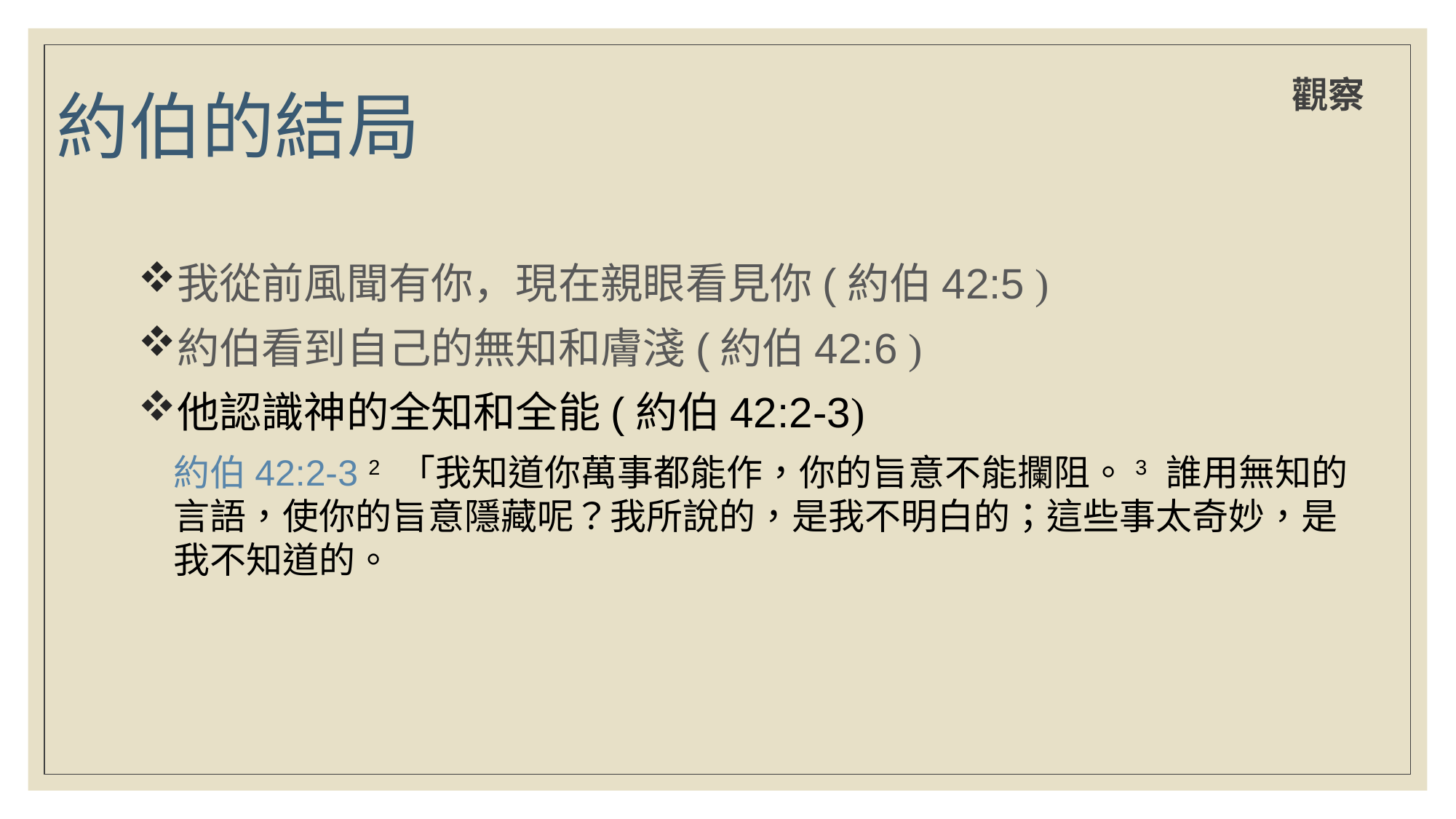

# 約伯的結局
觀察
我從前風聞有你，現在親眼看見你(約伯42:5 )
約伯看到自己的無知和膚淺(約伯42:6 )
他認識神的全知和全能(約伯42:2-3)
約伯42:2-3 2 「我知道你萬事都能作，你的旨意不能攔阻。3 誰用無知的言語，使你的旨意隱藏呢？我所說的，是我不明白的；這些事太奇妙，是我不知道的。